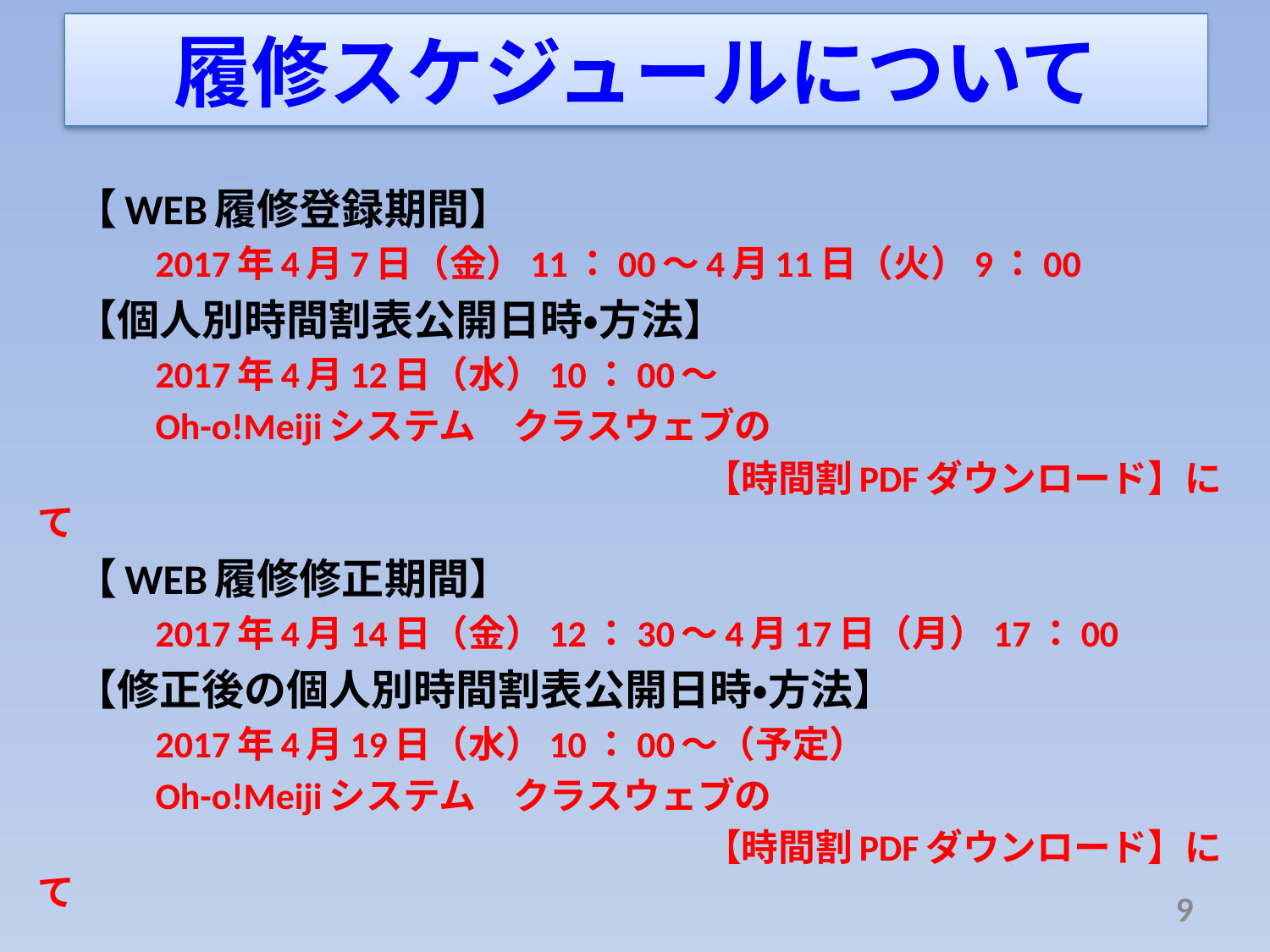

# 履修スケジュールについて
　【WEB履修登録期間】
　　　2017年4月7日（金）11：00～4月11日（火）9：00
　【個人別時間割表公開日時・方法】
　　　2017年4月12日（水）10：00～
　　　Oh-o!Meijiシステム　クラスウェブの
　　　　　　　　　　　　　　　　　　【時間割PDFダウンロード】にて
　【WEB履修修正期間】
　　　2017年4月14日（金）12：30～4月17日（月）17：00
　【修正後の個人別時間割表公開日時・方法】
　　　2017年4月19日（水）10：00～（予定）
　　　Oh-o!Meijiシステム　クラスウェブの
　　　　　　　　　　　　　　　　　　【時間割PDFダウンロード】にて
9